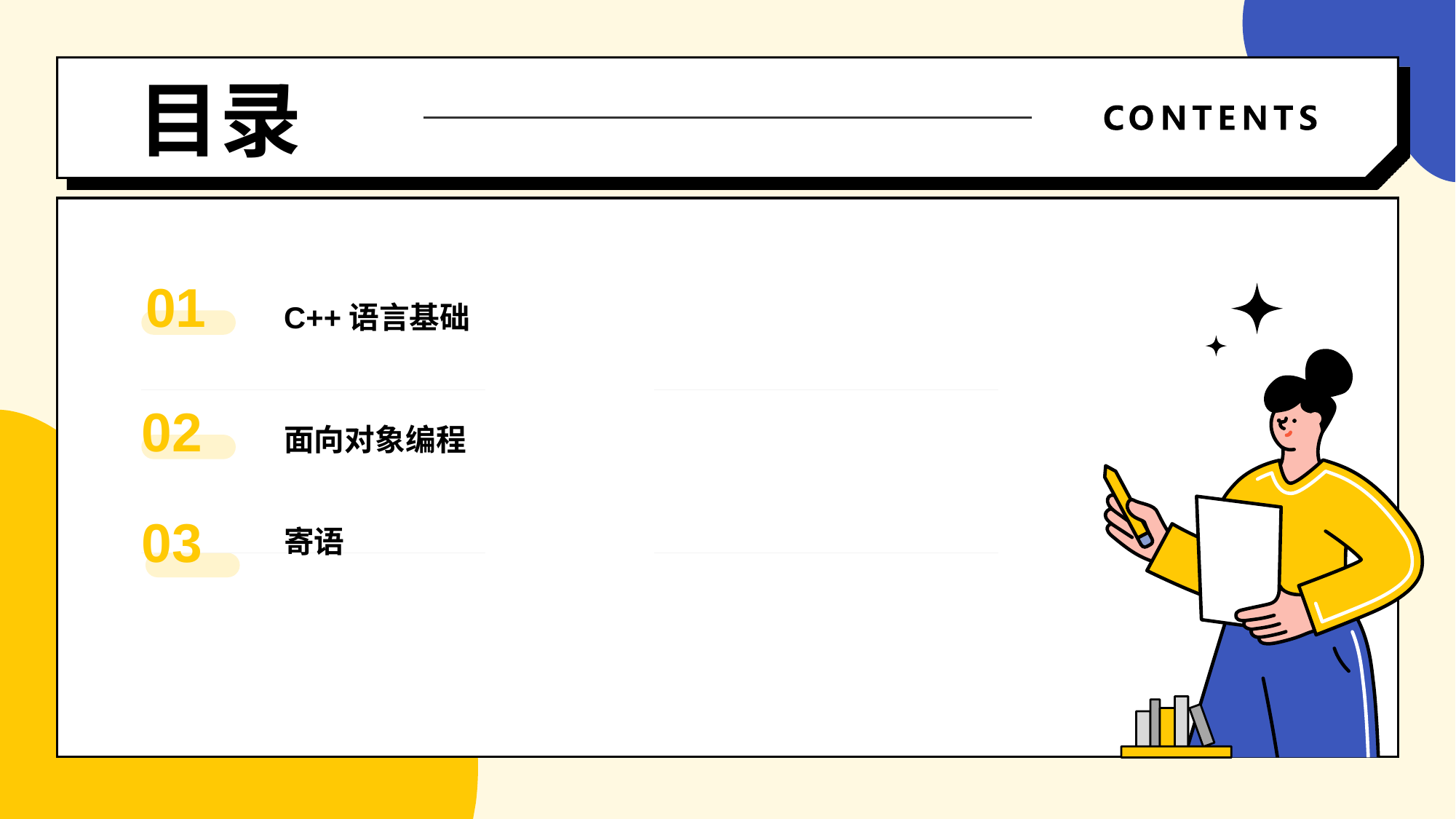

# 目录

01
C++语言基础

02
面向对象编程

03
寄语